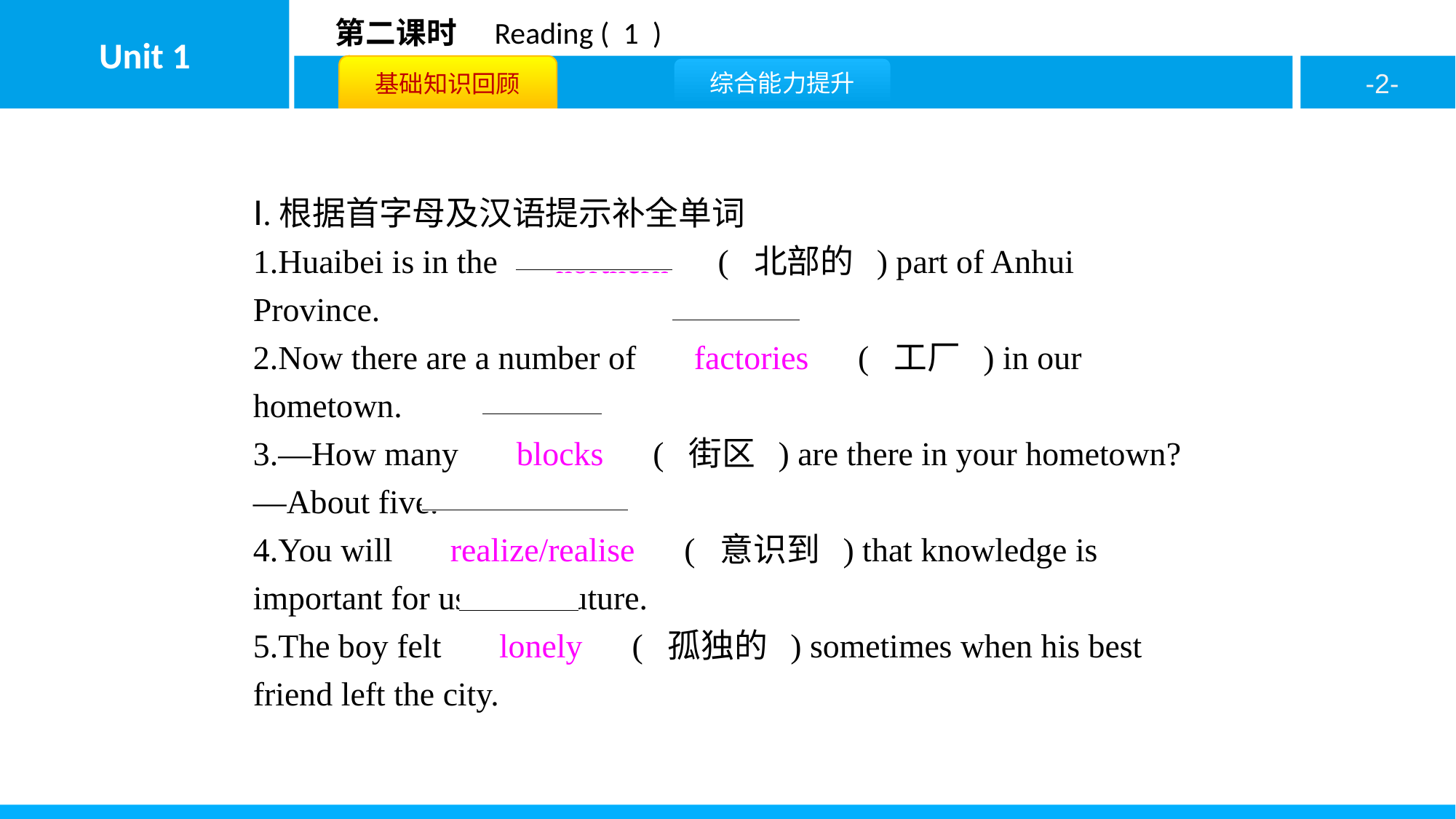

Ⅰ.根据首字母及汉语提示补全单词
1.Huaibei is in the 　northern　(  北部的  ) part of Anhui Province.
2.Now there are a number of 　factories　(  工厂  ) in our hometown.
3.—How many 　blocks　(  街区  ) are there in your hometown?
—About five.
4.You will 　realize/realise　(  意识到  ) that knowledge is important for us in the future.
5.The boy felt 　lonely　(  孤独的  ) sometimes when his best friend left the city.